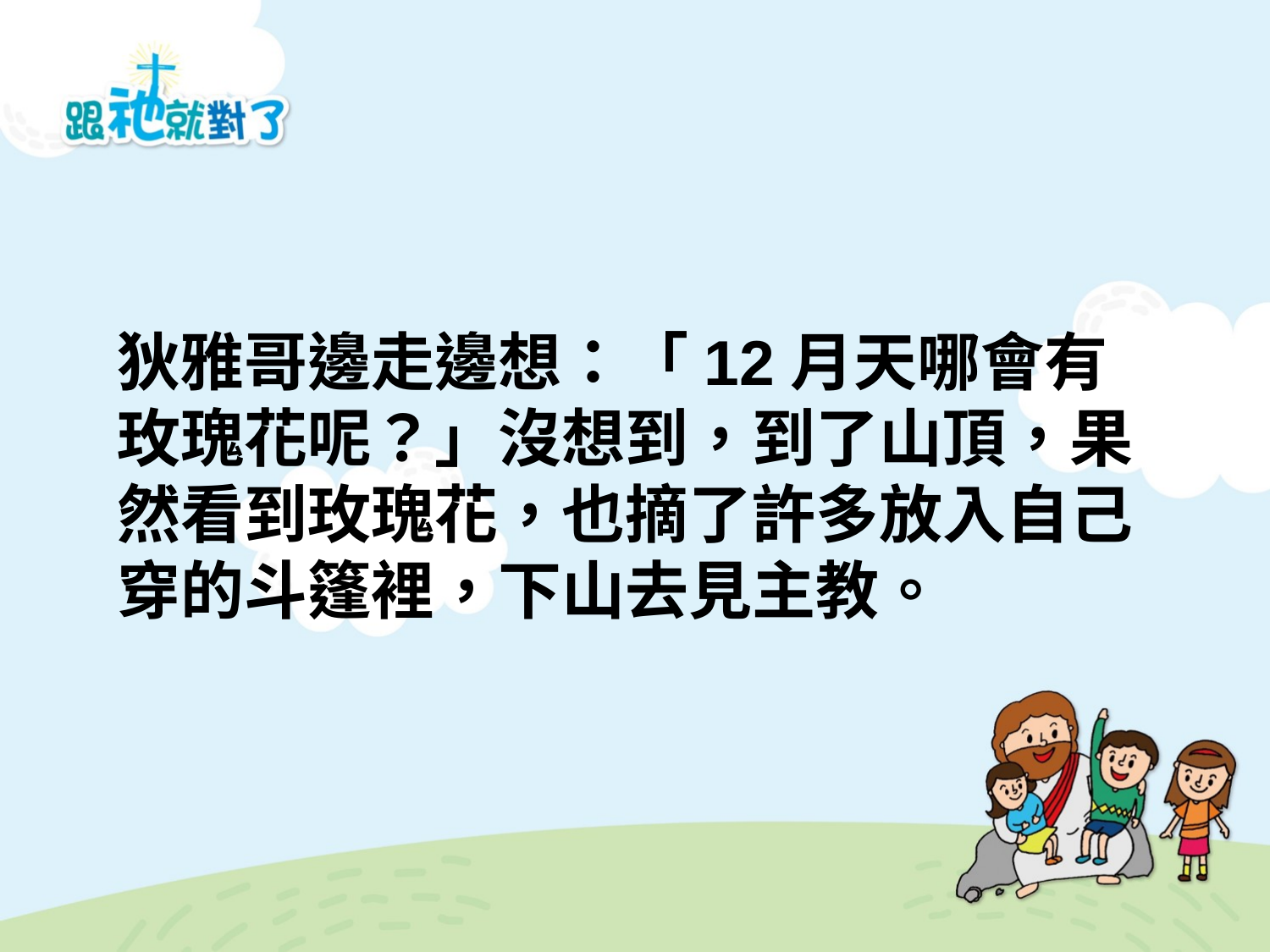

狄雅哥邊走邊想：「12月天哪會有玫瑰花呢？」沒想到，到了山頂，果然看到玫瑰花，也摘了許多放入自己穿的斗篷裡，下山去見主教。